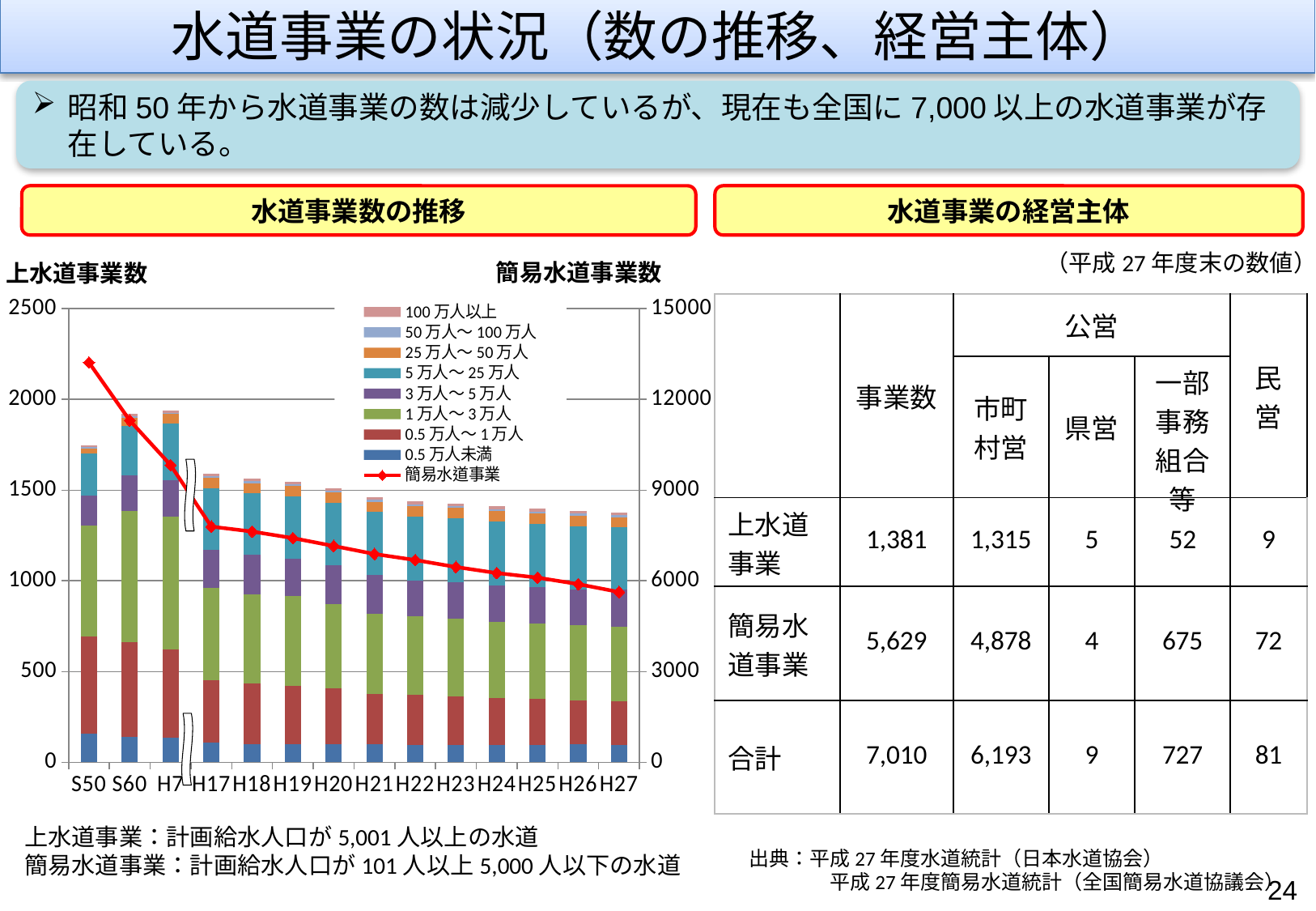

水道事業の状況（数の推移、経営主体）
昭和50年から水道事業の数は減少しているが、現在も全国に7,000以上の水道事業が存在している。
水道事業数の推移
水道事業の経営主体
（平成27年度末の数値）
簡易水道事業数
上水道事業数

### Chart

| Category | 0.5万人未満 | 0.5万人～1万人 | 1万人～3万人 | 3万人～5万人 | 5万人～25万人 | 25万人～50万人 | 50万人～100万人 | 100万人以上 | 簡易水道事業 |
|---|---|---|---|---|---|---|---|---|---|
| S50 | 159.0 | 536.0 | 608.0 | 169.0 | 229.0 | 28.0 | 8.0 | 11.0 | 13219.0 |
| S60 | 141.0 | 520.0 | 723.0 | 197.0 | 273.0 | 45.0 | 8.0 | 12.0 | 11303.0 |
| H7 | 136.0 | 484.0 | 735.0 | 200.0 | 313.0 | 51.0 | 8.0 | 13.0 | 9828.0 |
| H17 | 107.0 | 347.0 | 506.0 | 209.0 | 341.0 | 57.0 | 10.0 | 14.0 | 7794.0 |
| H18 | 100.0 | 333.0 | 494.0 | 215.0 | 340.0 | 57.0 | 10.0 | 14.0 | 7630.0 |
| H19 | 99.0 | 323.0 | 492.0 | 209.0 | 343.0 | 57.0 | 10.0 | 14.0 | 7413.0 |
| H20 | 100.0 | 307.0 | 466.0 | 211.0 | 347.0 | 57.0 | 10.0 | 14.0 | 7152.0 |
| H21 | 101.0 | 277.0 | 442.0 | 213.0 | 346.0 | 56.0 | 11.0 | 14.0 | 6886.0 |
| H22 | 97.0 | 273.0 | 433.0 | 197.0 | 356.0 | 56.0 | 11.0 | 14.0 | 6687.0 |
| H23 | 96.0 | 267.0 | 430.0 | 199.0 | 353.0 | 56.0 | 11.0 | 14.0 | 6455.0 |
| H24 | 93.0 | 261.0 | 421.0 | 201.0 | 353.0 | 56.0 | 11.0 | 15.0 | 6257.0 |
| H25 | 96.0 | 252.0 | 416.0 | 200.0 | 351.0 | 56.0 | 11.0 | 15.0 | 6105.0 |
| H26 | 98.0 | 243.0 | 413.0 | 198.0 | 350.0 | 56.0 | 12.0 | 14.0 | 5890.0 |
| H27 | 94.0 | 242.0 | 412.0 | 202.0 | 345.0 | 56.0 | 12.0 | 14.0 | 5629.0 |
11/2 修正
・水道事業数のグラフの修正
|  | 事業数 | 公営 |  |  | 民営 |
| --- | --- | --- | --- | --- | --- |
|  |  | 市町村営 | 県営 | 一部事務組合等 |  |
| 上水道事業 | 1,381 | 1,315 | 5 | 52 | 9 |
| 簡易水道事業 | 5,629 | 4,878 | 4 | 675 | 72 |
| 合計 | 7,010 | 6,193 | 9 | 727 | 81 |

上水道事業：計画給水人口が5,001人以上の水道
簡易水道事業：計画給水人口が101人以上5,000人以下の水道
出典：平成27年度水道統計（日本水道協会）
　　　　平成27年度簡易水道統計（全国簡易水道協議会）
24